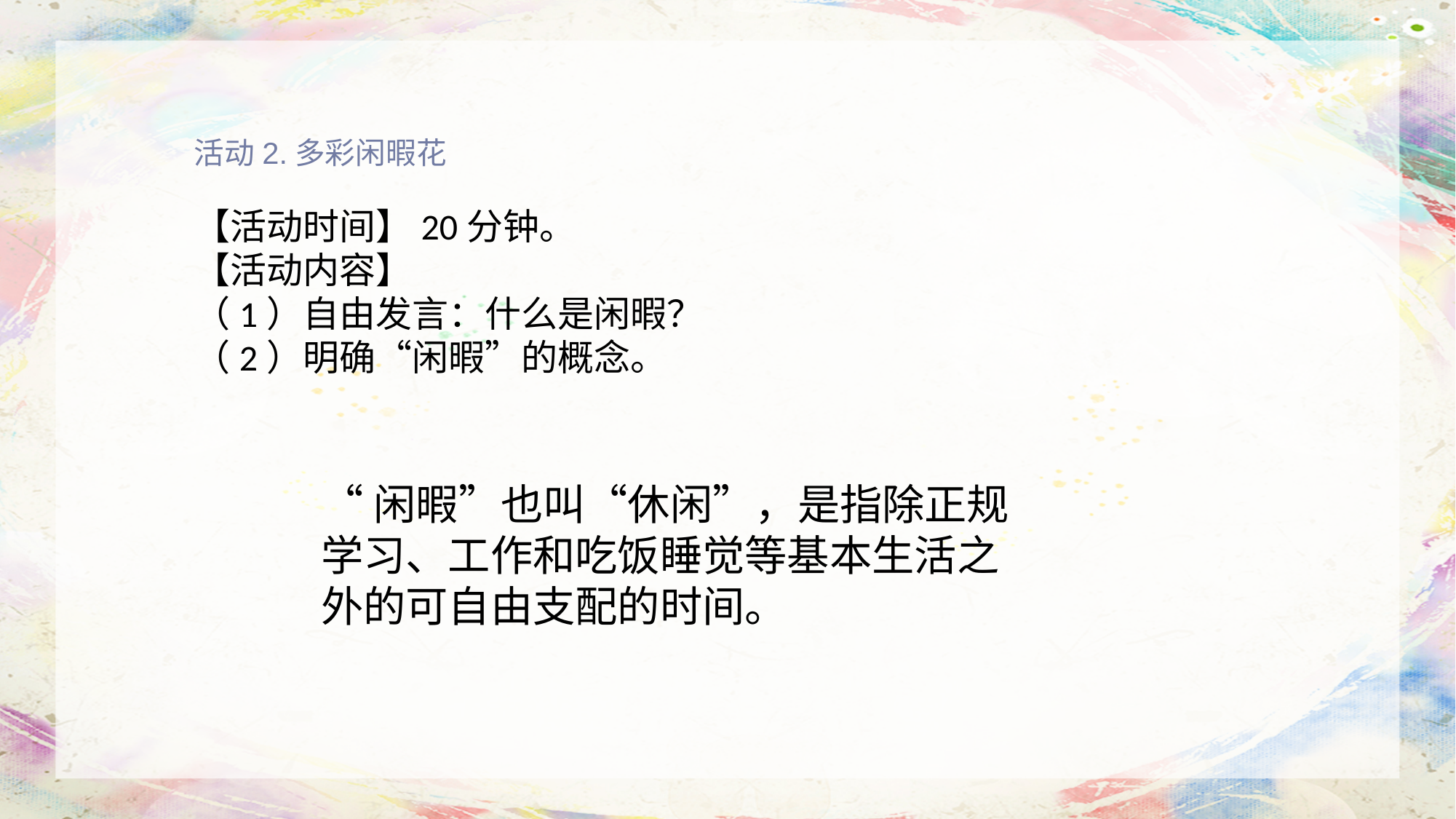

活动2.多彩闲暇花

【活动时间】20分钟。
【活动内容】
（1）自由发言：什么是闲暇？
（2）明确“闲暇”的概念。
“闲暇”也叫“休闲”，是指除正规学习、工作和吃饭睡觉等基本生活之外的可自由支配的时间。